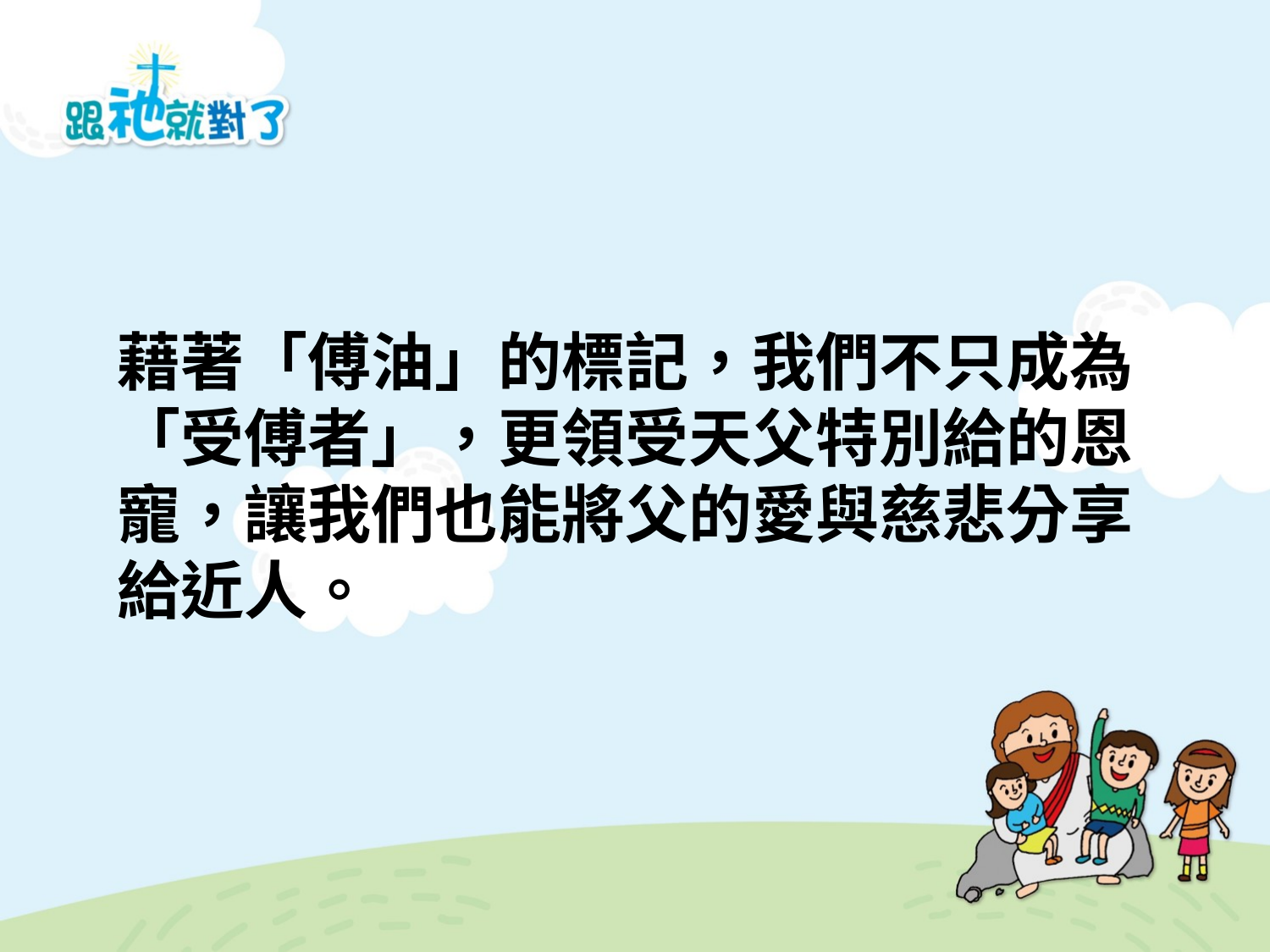

藉著「傅油」的標記，我們不只成為「受傅者」，更領受天父特別給的恩寵，讓我們也能將父的愛與慈悲分享給近人。